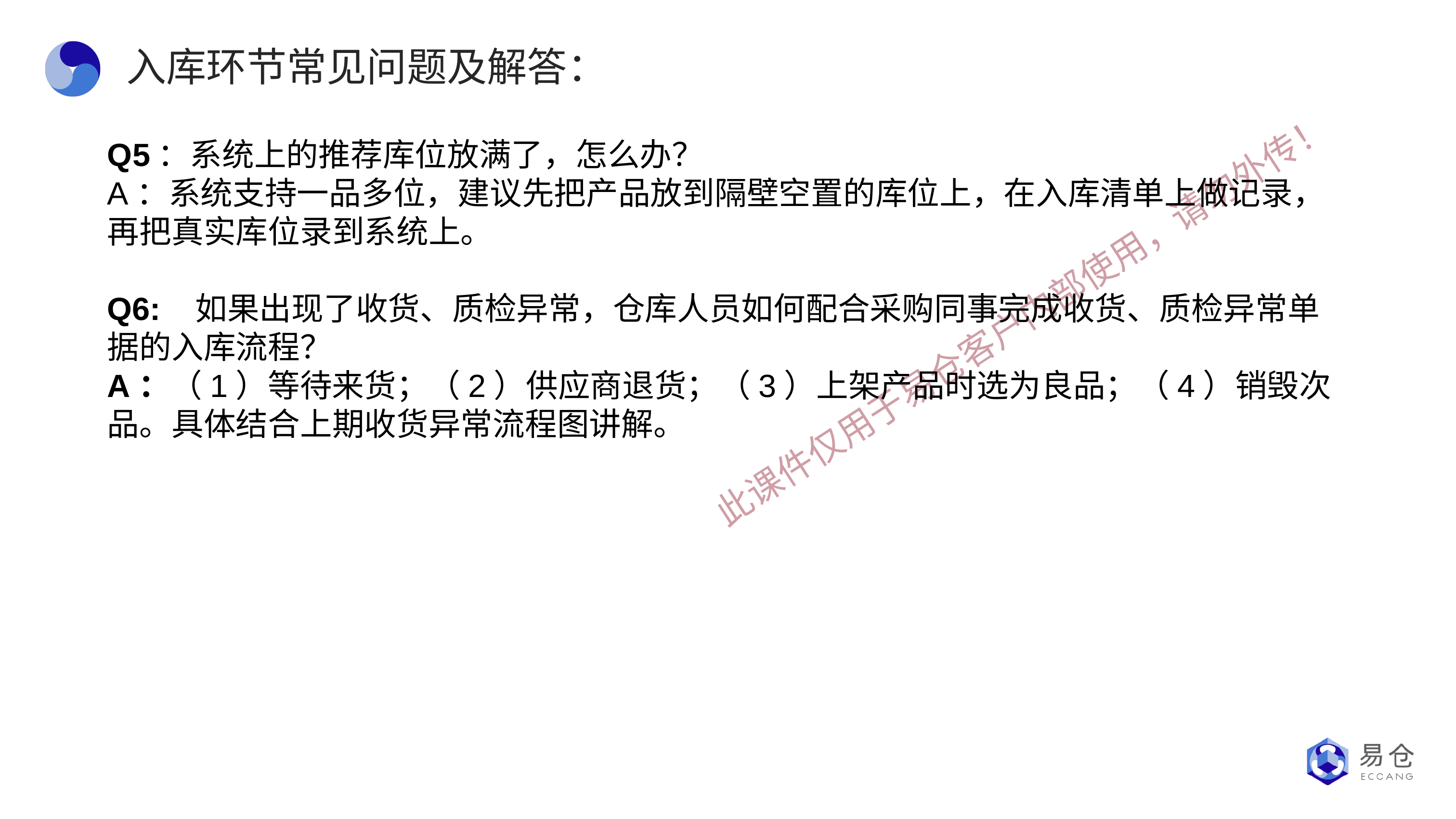

入库环节常见问题及解答：
Q5：系统上的推荐库位放满了，怎么办？
A：系统支持一品多位，建议先把产品放到隔壁空置的库位上，在入库清单上做记录，再把真实库位录到系统上。
Q6:   如果出现了收货、质检异常，仓库人员如何配合采购同事完成收货、质检异常单据的入库流程？
A：（1）等待来货；（2）供应商退货；（3）上架产品时选为良品；（4）销毁次品。具体结合上期收货异常流程图讲解。